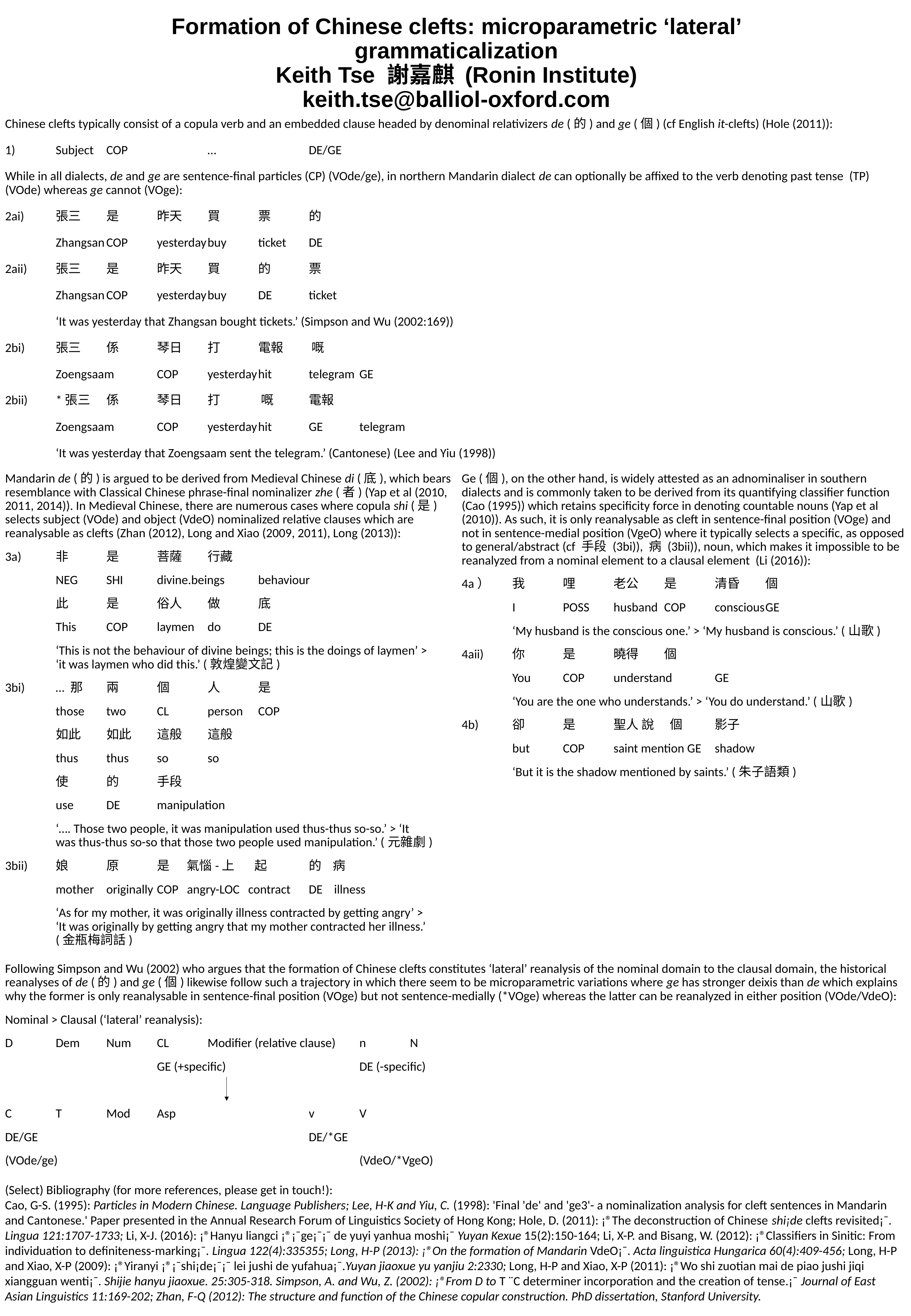

# Formation of Chinese clefts: microparametric ‘lateral’ grammaticalization Keith Tse 謝嘉麒 (Ronin Institute) keith.tse@balliol-oxford.com
Chinese clefts typically consist of a copula verb and an embedded clause headed by denominal relativizers de (的) and ge (個) (cf English it-clefts) (Hole (2011)):
1)	Subject	COP		…		DE/GE
While in all dialects, de and ge are sentence-final particles (CP) (VOde/ge), in northern Mandarin dialect de can optionally be affixed to the verb denoting past tense  (TP) (VOde) whereas ge cannot (VOge):
2ai)	張三	是	昨天	買	票	的
	Zhangsan	COP	yesterday	buy	ticket	DE
2aii)	張三	是	昨天	買	的	票
	Zhangsan	COP	yesterday	buy	DE	ticket
	‘It was yesterday that Zhangsan bought tickets.’ (Simpson and Wu (2002:169))
2bi)	張三	係	琴日	打	電報	 嘅
	Zoengsaam	COP	yesterday	hit	telegram	GE
2bii)	*張三	係	琴日	打	 嘅	電報
	Zoengsaam	COP	yesterday	hit	GE	telegram
	‘It was yesterday that Zoengsaam sent the telegram.’ (Cantonese) (Lee and Yiu (1998))

Mandarin de (的) is argued to be derived from Medieval Chinese di (底), which bears resemblance with Classical Chinese phrase-final nominalizer zhe (者) (Yap et al (2010, 2011, 2014)). In Medieval Chinese, there are numerous cases where copula shi (是) selects subject (VOde) and object (VdeO) nominalized relative clauses which are reanalysable as clefts (Zhan (2012), Long and Xiao (2009, 2011), Long (2013)):
3a)	非	是	菩薩	行藏
	NEG	SHI	divine.beings	behaviour
	此	是	俗人	做	底
	This	COP	laymen	do	DE
	‘This is not the behaviour of divine beings; this is the doings of laymen’ > 	‘it was laymen who did this.’ (敦煌變文記)
3bi)	… 那	兩	個	人	是
   	those	two	CL	person	COP
	如此	如此	這般	這般
	thus	thus	so	so
	使	的	手段
	use	DE	manipulation
	‘…. Those two people, it was manipulation used thus-thus so-so.’ > ‘It 	was thus-thus so-so that those two people used manipulation.’ (元雜劇)
3bii)	娘	原	是      氣惱-上       起	的    病
	mother 	originally	COP   angry-LOC   contract	DE    illness
	‘As for my mother, it was originally illness contracted by getting angry’ > 	‘It was originally by getting angry that my mother contracted her illness.’ 	(金瓶梅詞話)

Ge (個), on the other hand, is widely attested as an adnominaliser in southern dialects and is commonly taken to be derived from its quantifying classifier function (Cao (1995)) which retains specificity force in denoting countable nouns (Yap et al (2010)). As such, it is only reanalysable as cleft in sentence-final position (VOge) and not in sentence-medial position (VgeO) where it typically selects a specific, as opposed to general/abstract (cf 手段 (3bi)), 病 (3bii)), noun, which makes it impossible to be reanalyzed from a nominal element to a clausal element  (Li (2016)):
4a）	我	哩	老公	是	清昏	個
	I	POSS	husband	COP	conscious	GE
	‘My husband is the conscious one.’ > ‘My husband is conscious.’ (山歌)
4aii)	你	是	曉得	個
	You	COP	understand	GE
	‘You are the one who understands.’ > ‘You do understand.’ (山歌)
4b)	卻	是	聖人 說	  個	影子
	but	COP	saint mention GE	shadow
	‘But it is the shadow mentioned by saints.’ (朱子語類)
Following Simpson and Wu (2002) who argues that the formation of Chinese clefts constitutes ‘lateral’ reanalysis of the nominal domain to the clausal domain, the historical reanalyses of de (的) and ge (個) likewise follow such a trajectory in which there seem to be microparametric variations where ge has stronger deixis than de which explains why the former is only reanalysable in sentence-final position (VOge) but not sentence-medially (*VOge) whereas the latter can be reanalyzed in either position (VOde/VdeO):
Nominal > Clausal (‘lateral’ reanalysis):
D	Dem	Num	CL	Modifier (relative clause)	n	N
			GE (+specific)			DE (-specific)

C	T	Mod	Asp			v	V
DE/GE						DE/*GE
(VOde/ge)						(VdeO/*VgeO)
(Select) Bibliography (for more references, please get in touch!):
Cao, G-S. (1995): Particles in Modern Chinese. Language Publishers; Lee, H-K and Yiu, C. (1998): 'Final 'de' and 'ge3'- a nominalization analysis for cleft sentences in Mandarin and Cantonese.' Paper presented in the Annual Research Forum of Linguistics Society of Hong Kong; Hole, D. (2011): ¡®The deconstruction of Chinese shi¡­de clefts revisited¡¯. Lingua 121:1707-1733; Li, X-J. (2016): ¡®Hanyu liangci ¡®¡¯ge¡¯¡¯ de yuyi yanhua moshi¡¯ Yuyan Kexue 15(2):150-164; Li, X-P. and Bisang, W. (2012): ¡®Classifiers in Sinitic: From individuation to definiteness-marking¡¯. Lingua 122(4):335355; Long, H-P (2013): ¡®On the formation of Mandarin VdeO¡¯. Acta linguistica Hungarica 60(4):409-456; Long, H-P and Xiao, X-P (2009): ¡®Yiranyi ¡®¡¯shi¡­de¡¯¡¯ lei jushi de yufahua¡¯.Yuyan jiaoxue yu yanjiu 2:2330; Long, H-P and Xiao, X-P (2011): ¡®Wo shi zuotian mai de piao jushi jiqi xiangguan wenti¡¯. Shijie hanyu jiaoxue. 25:305-318. Simpson, A. and Wu, Z. (2002): ¡®From D to T ¨C determiner incorporation and the creation of tense.¡¯ Journal of East Asian Linguistics 11:169-202; Zhan, F-Q (2012): The structure and function of the Chinese copular construction. PhD dissertation, Stanford University.